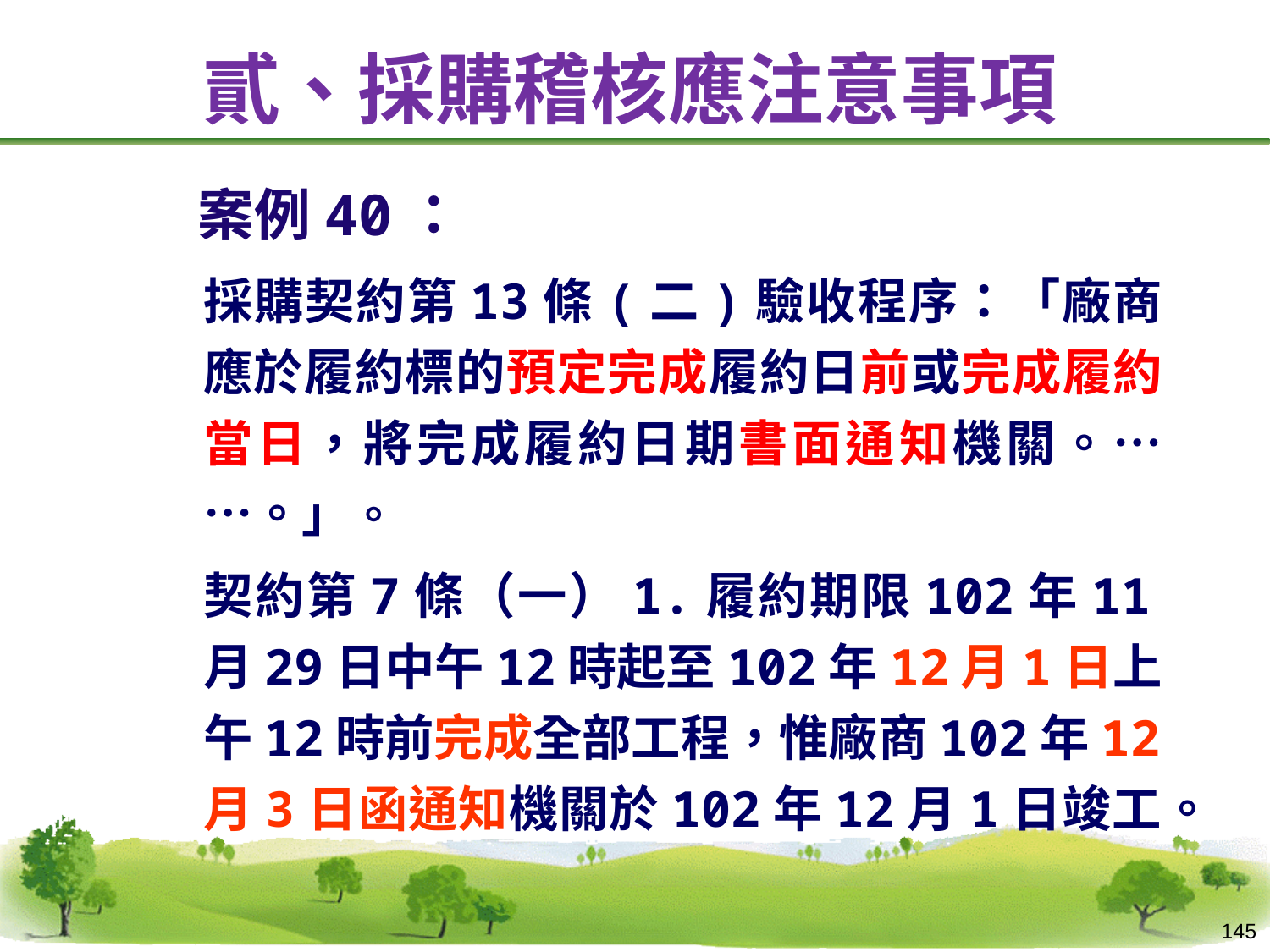

# 貳、採購稽核應注意事項
　案例40：
採購契約第13條(二)驗收程序：「廠商應於履約標的預定完成履約日前或完成履約當日，將完成履約日期書面通知機關。……。」。
契約第7條（一）1.履約期限102年11月29日中午12時起至102年12月1日上午12時前完成全部工程，惟廠商102年12月3日函通知機關於102年12月1日竣工。
145